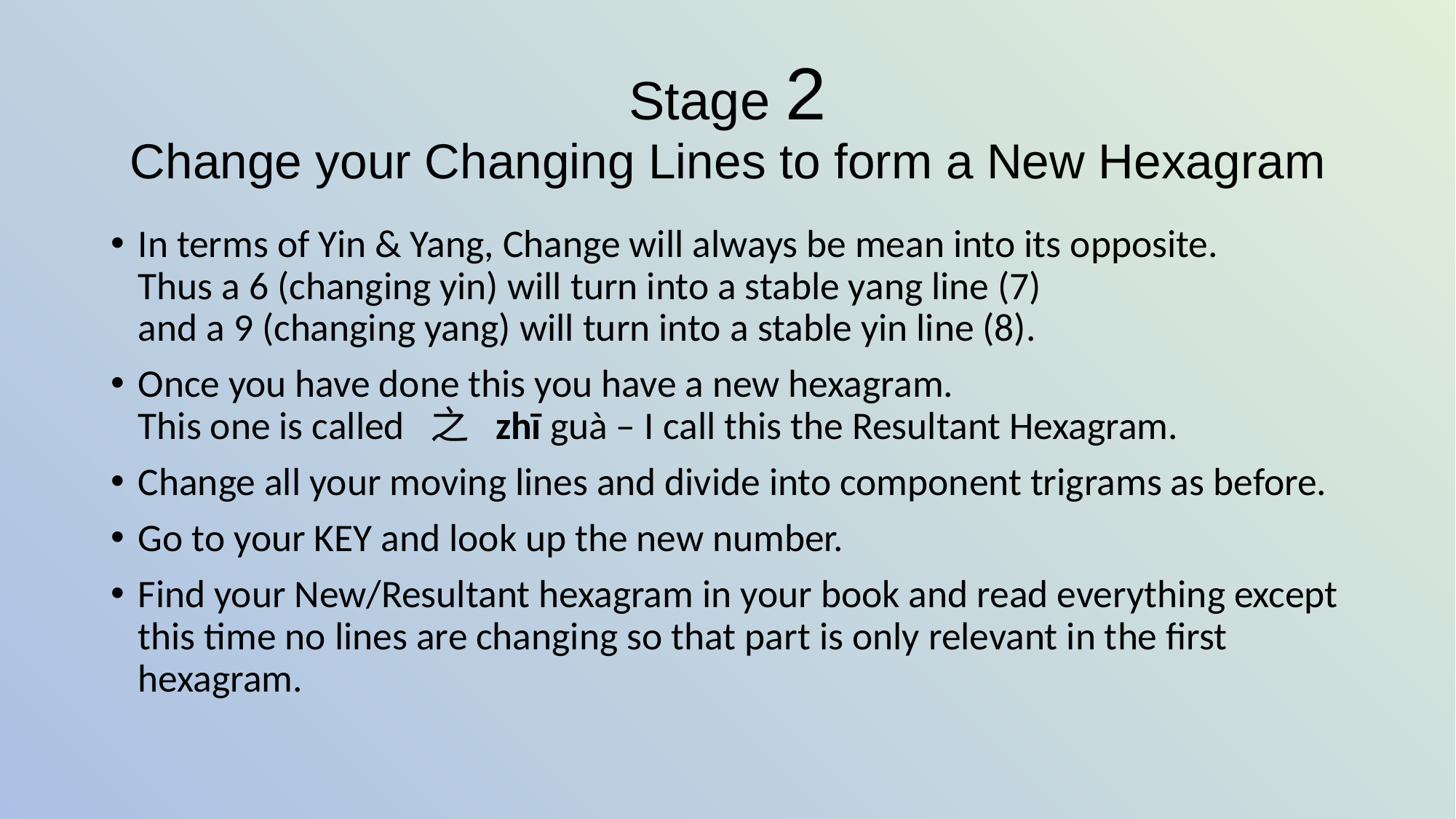

# Stage 2 Change your Changing Lines to form a New Hexagram
In terms of Yin & Yang, Change will always be mean into its opposite.
Thus a 6 (changing yin) will turn into a stable yang line (7)
and a 9 (changing yang) will turn into a stable yin line (8).
Once you have done this you have a new hexagram.
This one is called  之  zhī guà – I call this the Resultant Hexagram.
Change all your moving lines and divide into component trigrams as before.
Go to your KEY and look up the new number.
Find your New/Resultant hexagram in your book and read everything except this time no lines are changing so that part is only relevant in the first hexagram.